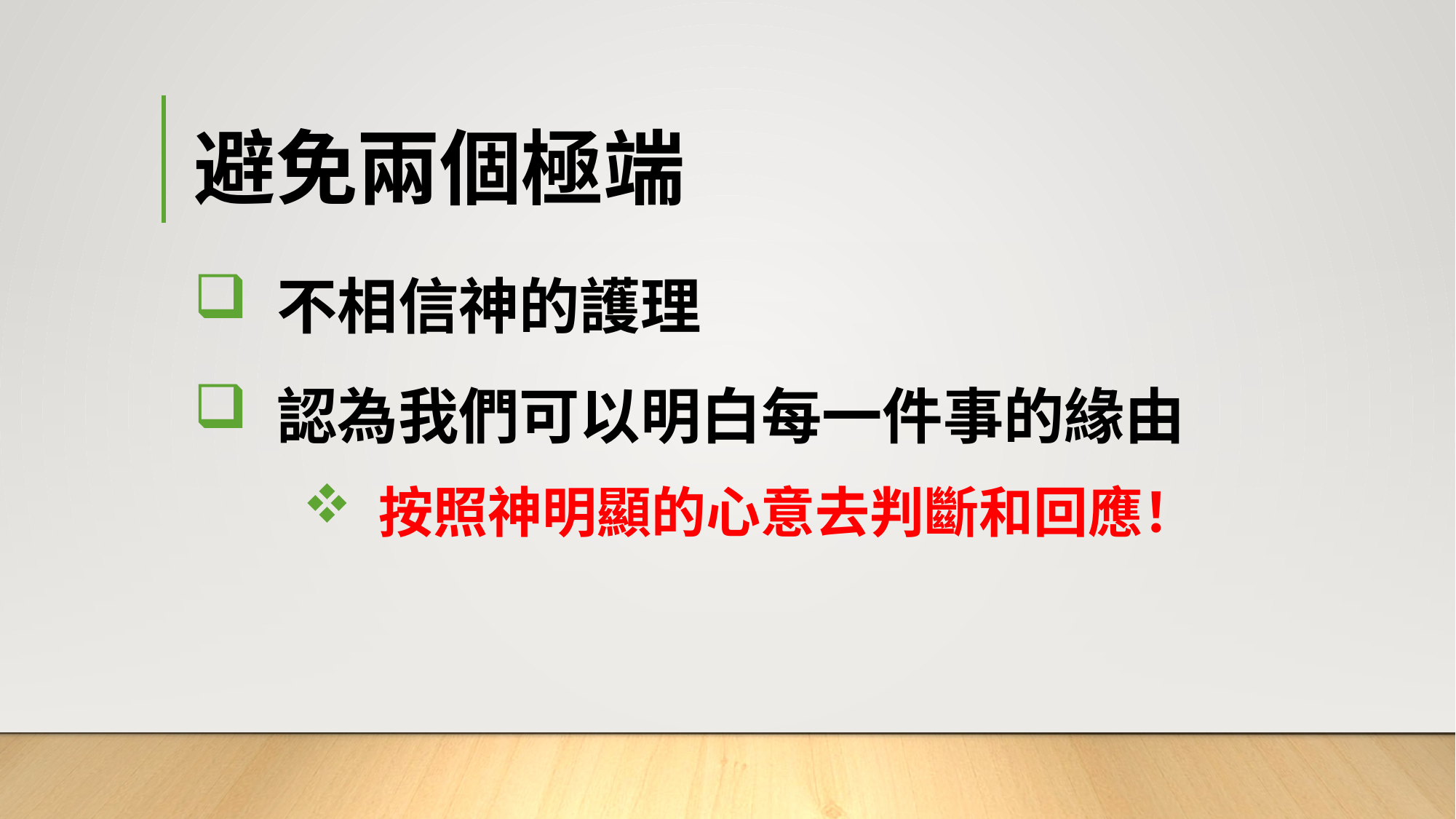

# 避免兩個極端
 不相信神的護理
 認為我們可以明白每一件事的緣由
 按照神明顯的心意去判斷和回應！